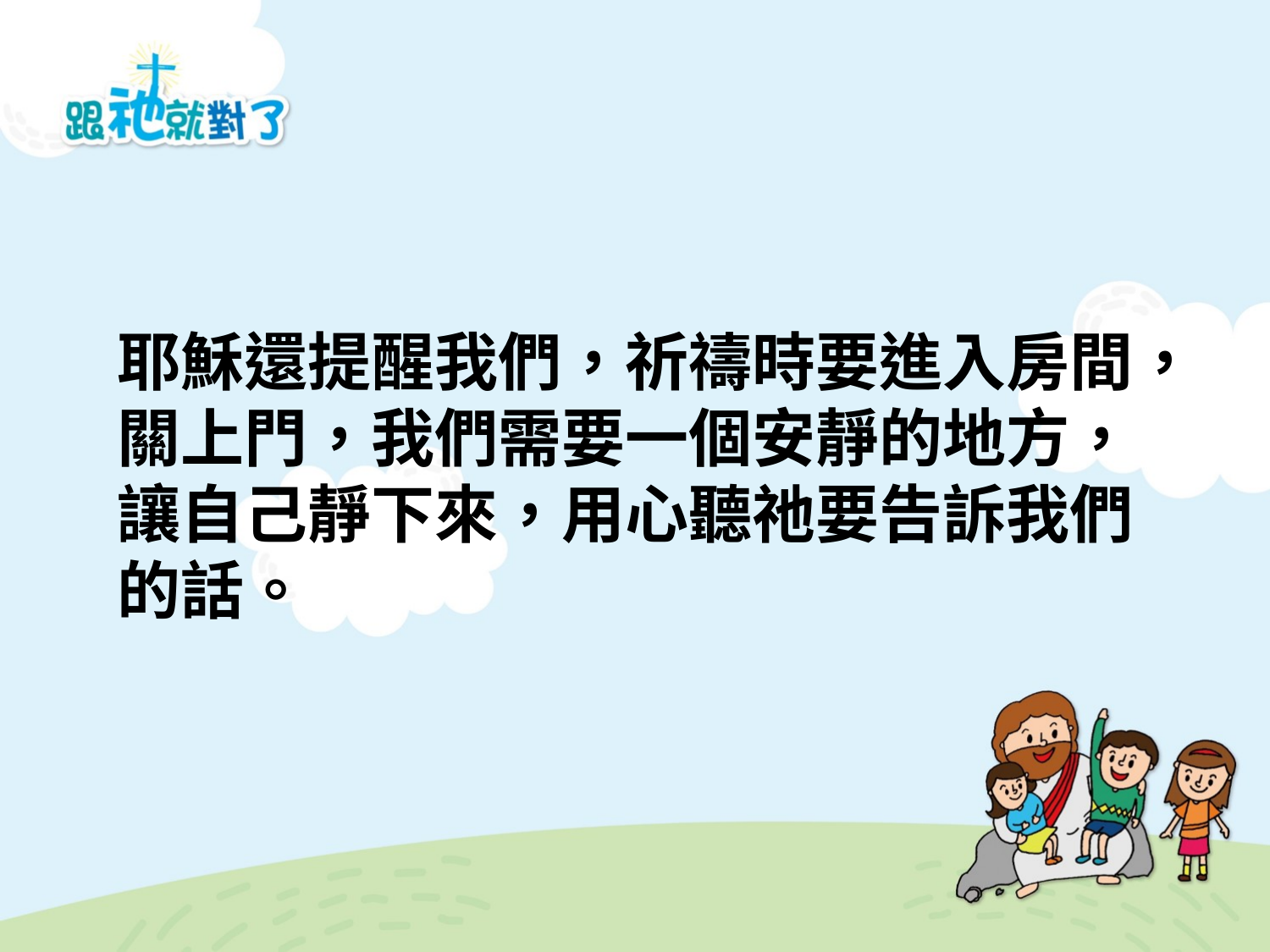

耶穌還提醒我們，祈禱時要進入房間，關上門，我們需要一個安靜的地方，讓自己靜下來，用心聽祂要告訴我們的話。